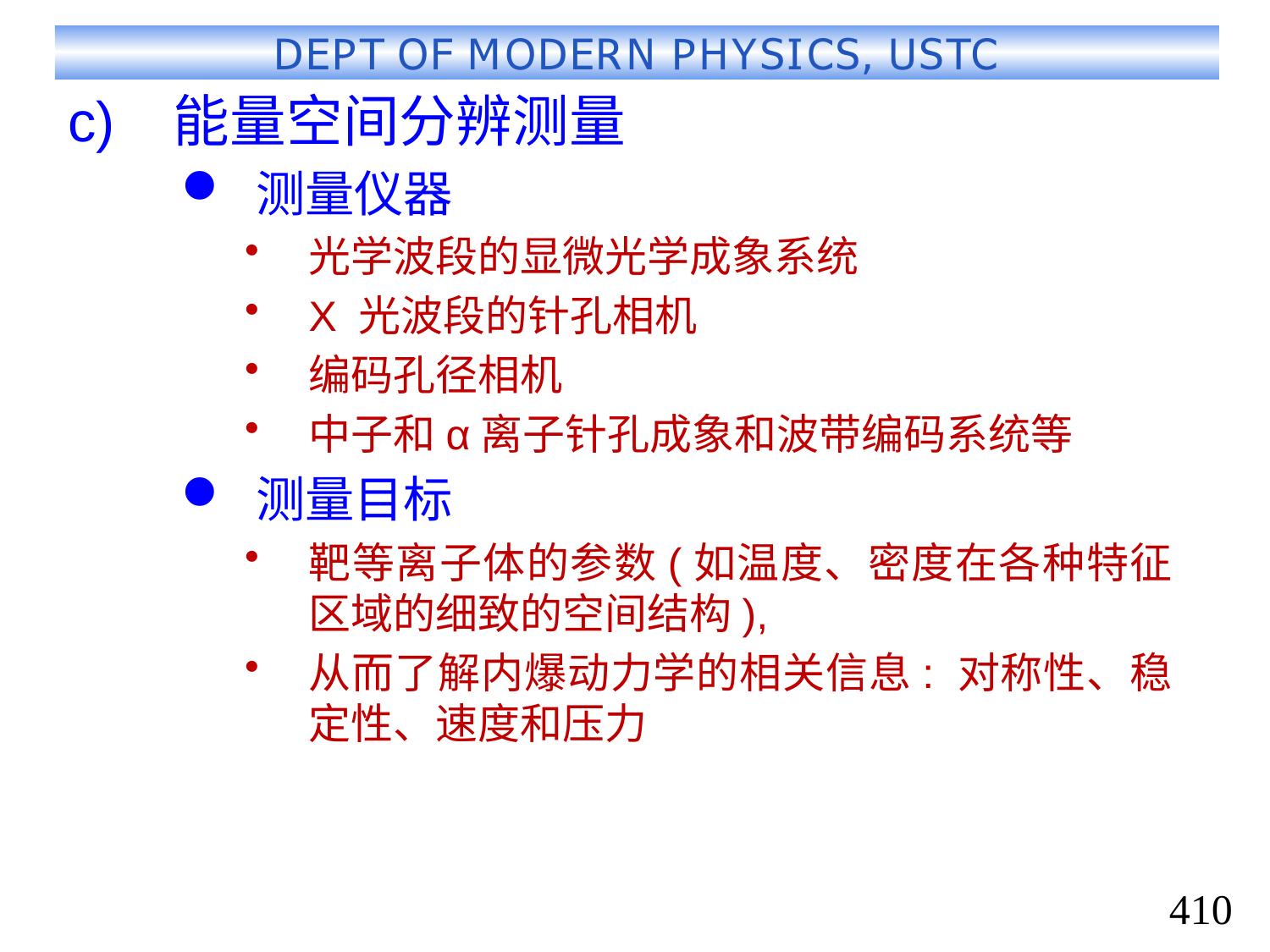

# 能量空间分辨测量
测量仪器
光学波段的显微光学成象系统
X 光波段的针孔相机
编码孔径相机
中子和α离子针孔成象和波带编码系统等
测量目标
靶等离子体的参数(如温度、密度在各种特征区域的细致的空间结构),
从而了解内爆动力学的相关信息: 对称性、稳定性、速度和压力